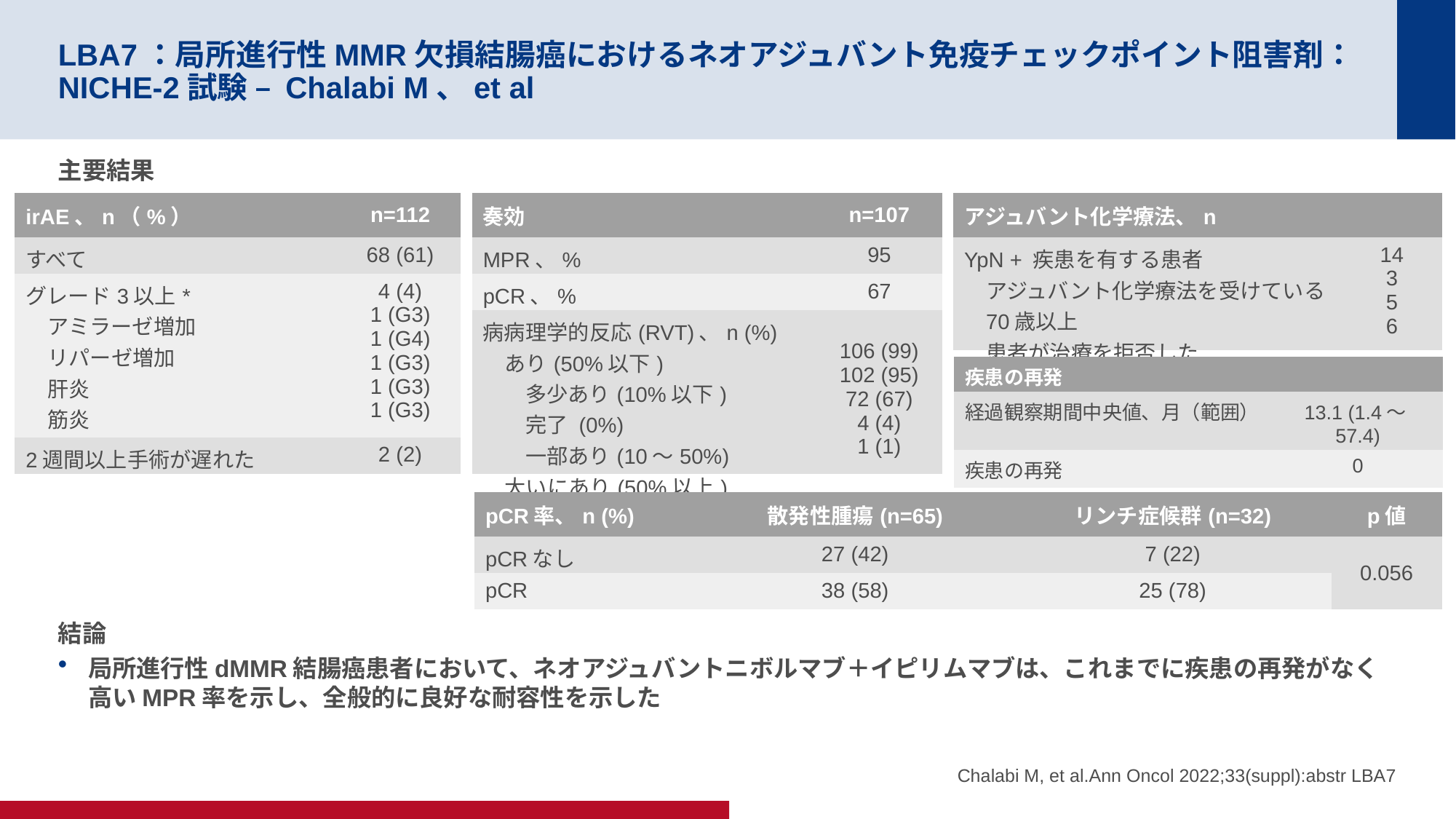

# LBA7：局所進行性MMR欠損結腸癌におけるネオアジュバント免疫チェックポイント阻害剤：NICHE-2試験 – Chalabi M、et al
主要結果
結論
局所進行性dMMR結腸癌患者において、ネオアジュバントニボルマブ＋イピリムマブは、これまでに疾患の再発がなく高いMPR率を示し、全般的に良好な耐容性を示した
タイトル
| irAE、n（%） | n=112 |
| --- | --- |
| すべて | 68 (61) |
| グレード3以上\* アミラーゼ増加 リパーゼ増加 肝炎 筋炎 発疹 | 4 (4) 1 (G3) 1 (G4) 1 (G3) 1 (G3) 1 (G3) |
| 2週間以上手術が遅れた | 2 (2) |
| 奏効 | n=107 |
| --- | --- |
| MPR、% | 95 |
| pCR、% | 67 |
| 病病理学的反応(RVT)、n (%) あり(50%以下) 多少あり(10%以下) 完了 (0%) 一部あり(10～50%) 大いにあり(50%以上) | 106 (99) 102 (95) 72 (67) 4 (4) 1 (1) |
| アジュバント化学療法、n |  |
| --- | --- |
| YpN + 疾患を有する患者 アジュバント化学療法を受けている 70歳以上 患者が治療を拒否した | 14 3 5 6 |
| 疾患の再発 |  |
| --- | --- |
| 経過観察期間中央値、月（範囲） | 13.1 (1.4～57.4) |
| 疾患の再発 | 0 |
| pCR率、n (%) | 散発性腫瘍(n=65) | リンチ症候群(n=32) | p値 |
| --- | --- | --- | --- |
| pCRなし | 27 (42) | 7 (22) | 0.056 |
| pCR | 38 (58) | 25 (78) |  |
Chalabi M, et al.Ann Oncol 2022;33(suppl):abstr LBA7